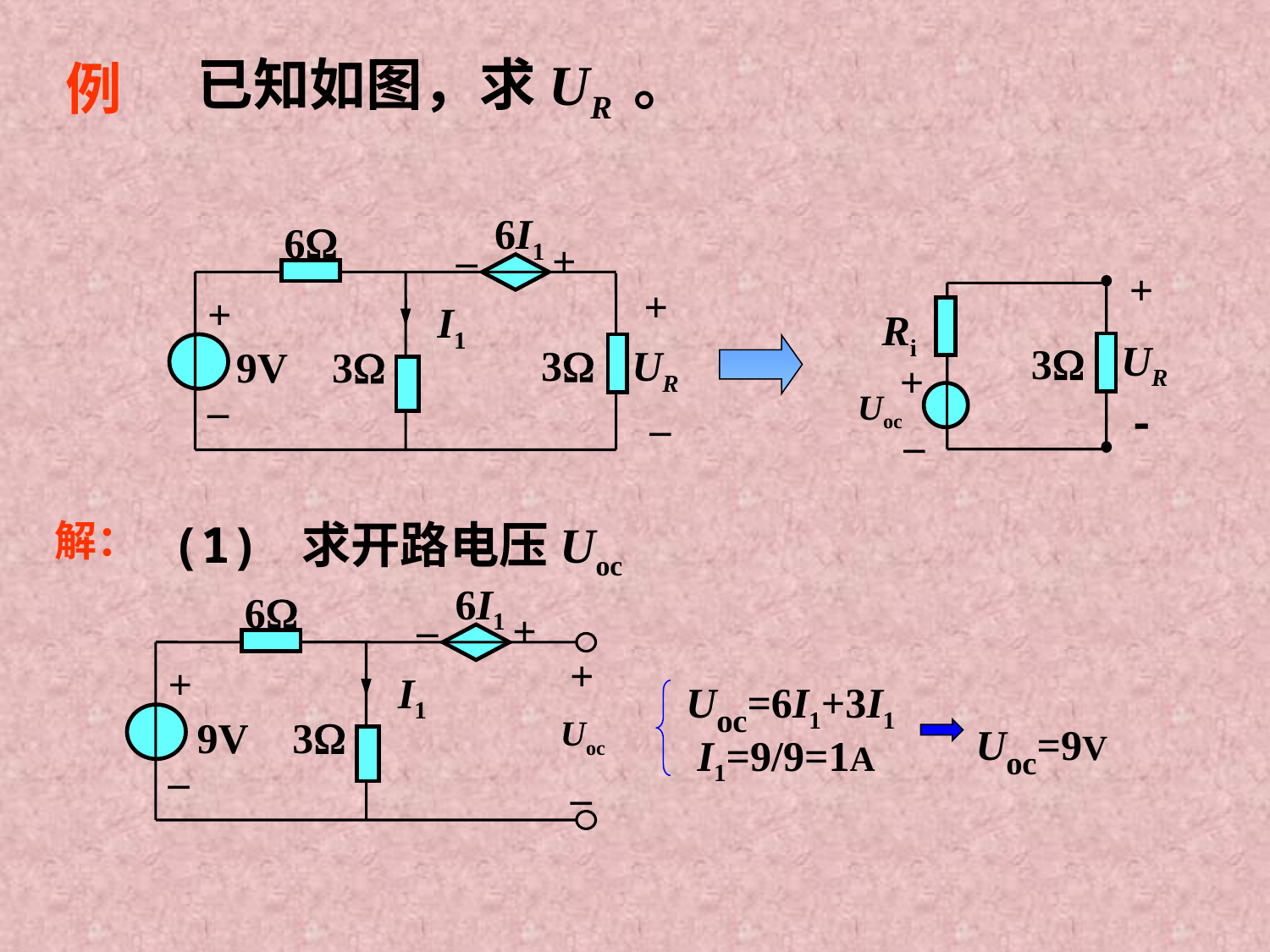

已知如图，求UR 。
例
6I1
6Ω
–
+

+
+
I1

3Ω
UR
9V
3Ω

–
–

+

Ri

3Ω
UR

+

Uoc

-
–

解：
(1) 求开路电压Uoc
6I1
6Ω
–
+

+
+
I1

9V
3Ω
Uoc

–
–

Uoc=6I1+3I1

I1=9/9=1A
Uoc=9V